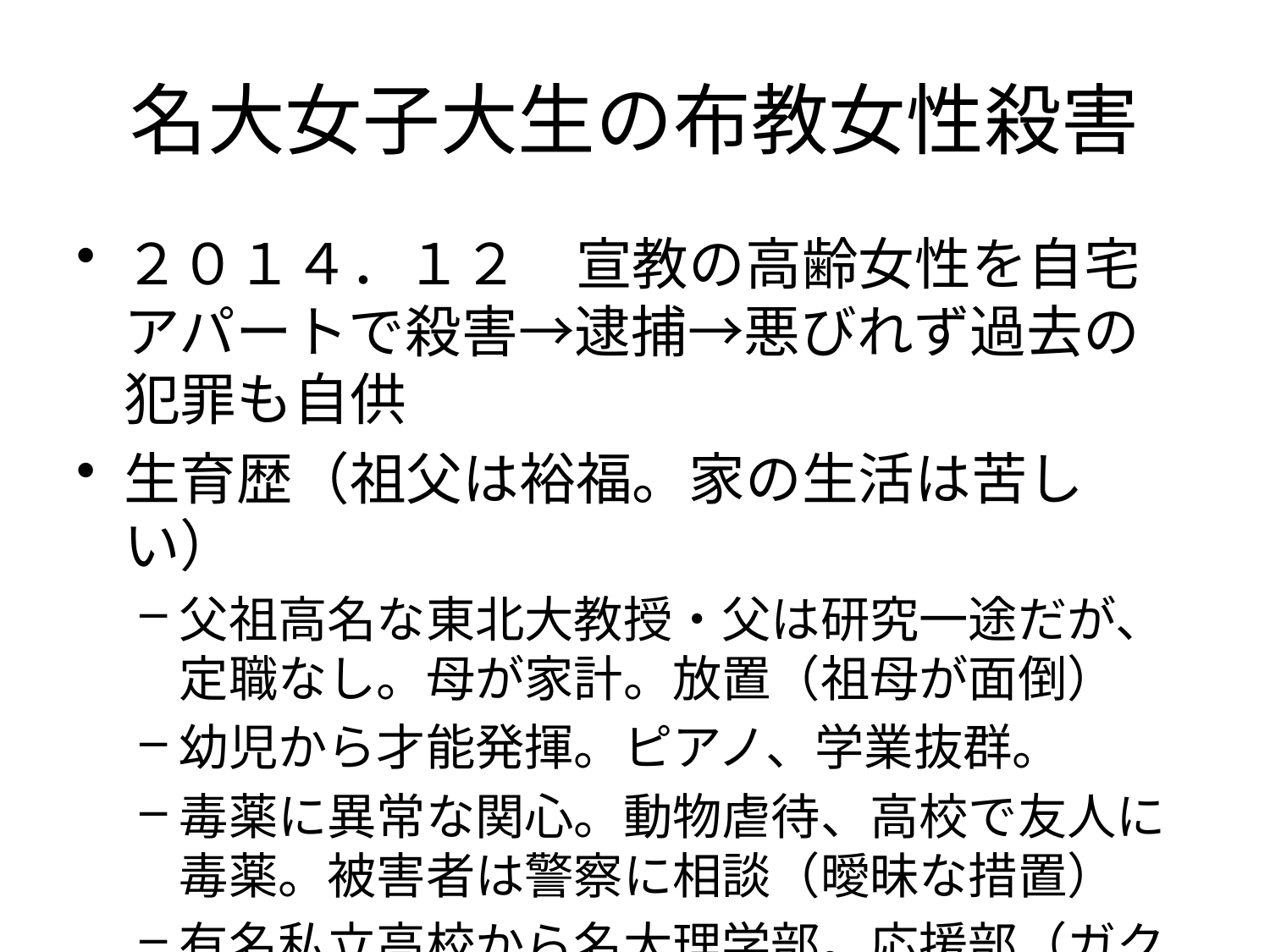

# 名大女子大生の布教女性殺害
２０１４．１２　宣教の高齢女性を自宅アパートで殺害→逮捕→悪びれず過去の犯罪も自供
生育歴（祖父は裕福。家の生活は苦しい）
父祖高名な東北大教授・父は研究一途だが、定職なし。母が家計。放置（祖母が面倒）
幼児から才能発揮。ピアノ、学業抜群。
毒薬に異常な関心。動物虐待、高校で友人に毒薬。被害者は警察に相談（曖昧な措置）
有名私立高校から名大理学部。応援部（ガクラン）過去の犯罪に関心（サカキバラ、佐世保、静岡）